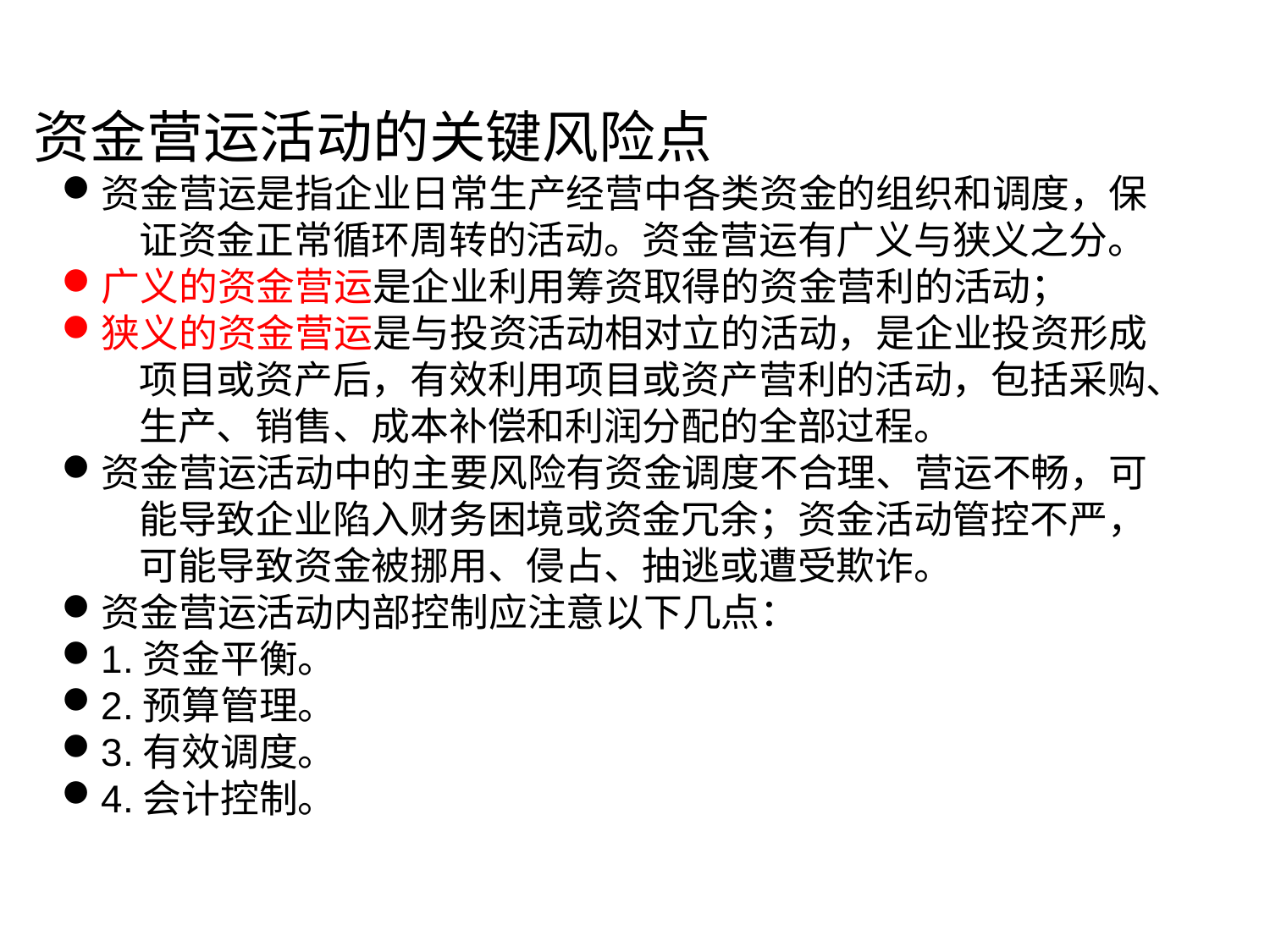

资金营运活动的关键风险点
资金营运是指企业日常生产经营中各类资金的组织和调度，保证资金正常循环周转的活动。资金营运有广义与狭义之分。
广义的资金营运是企业利用筹资取得的资金营利的活动；
狭义的资金营运是与投资活动相对立的活动，是企业投资形成项目或资产后，有效利用项目或资产营利的活动，包括采购、生产、销售、成本补偿和利润分配的全部过程。
资金营运活动中的主要风险有资金调度不合理、营运不畅，可能导致企业陷入财务困境或资金冗余；资金活动管控不严，可能导致资金被挪用、侵占、抽逃或遭受欺诈。
资金营运活动内部控制应注意以下几点：
1.资金平衡。
2.预算管理。
3.有效调度。
4.会计控制。